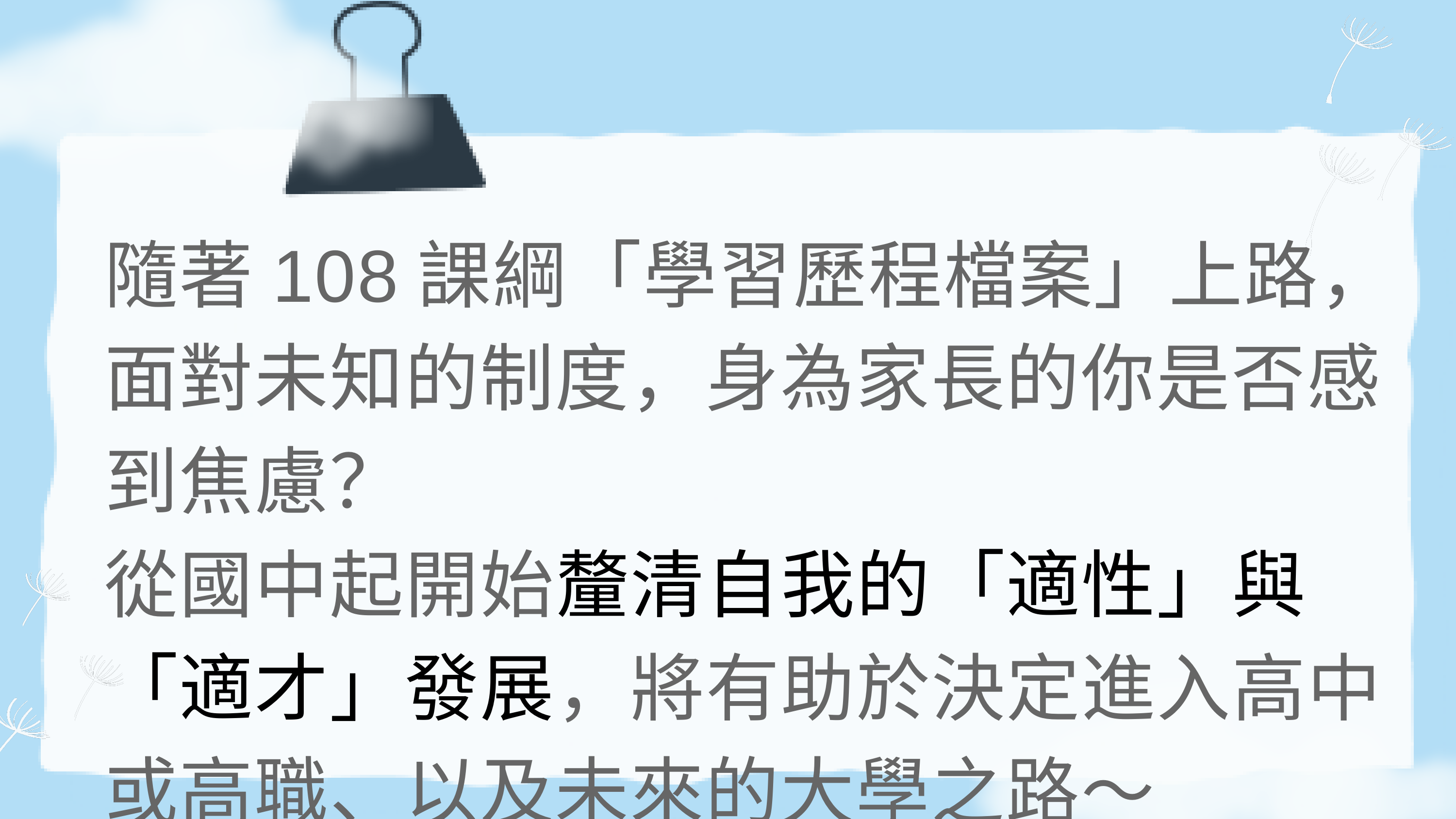

隨著108課綱「學習歷程檔案」上路，面對未知的制度，身為家長的你是否感到焦慮？
從國中起開始釐清自我的「適性」與「適才」發展，將有助於決定進入高中或高職、以及未來的大學之路～